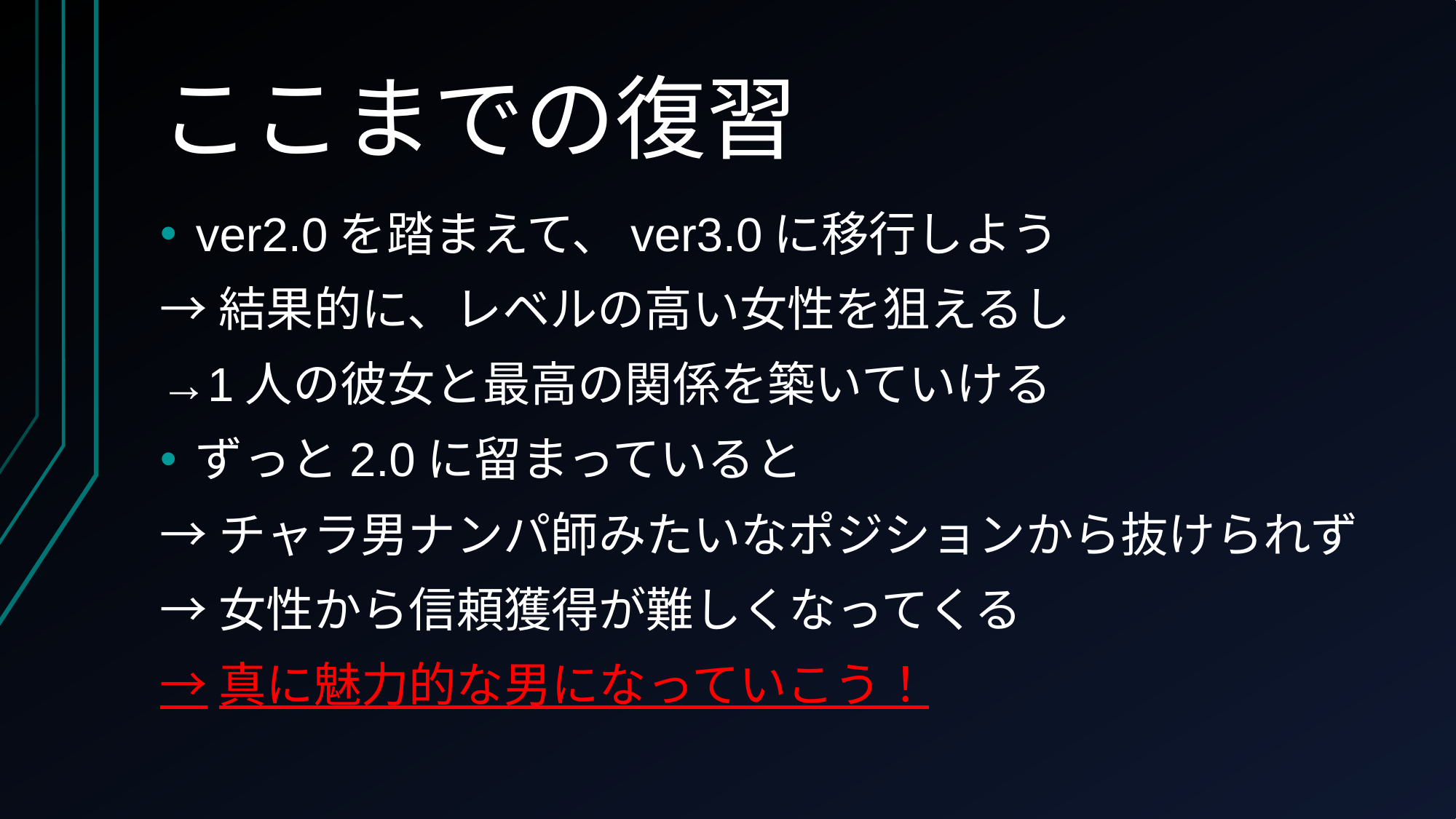

# ここまでの復習
ver2.0を踏まえて、ver3.0に移行しよう
→結果的に、レベルの高い女性を狙えるし
→1人の彼女と最高の関係を築いていける
ずっと2.0に留まっていると
→チャラ男ナンパ師みたいなポジションから抜けられず
→女性から信頼獲得が難しくなってくる
→真に魅力的な男になっていこう！